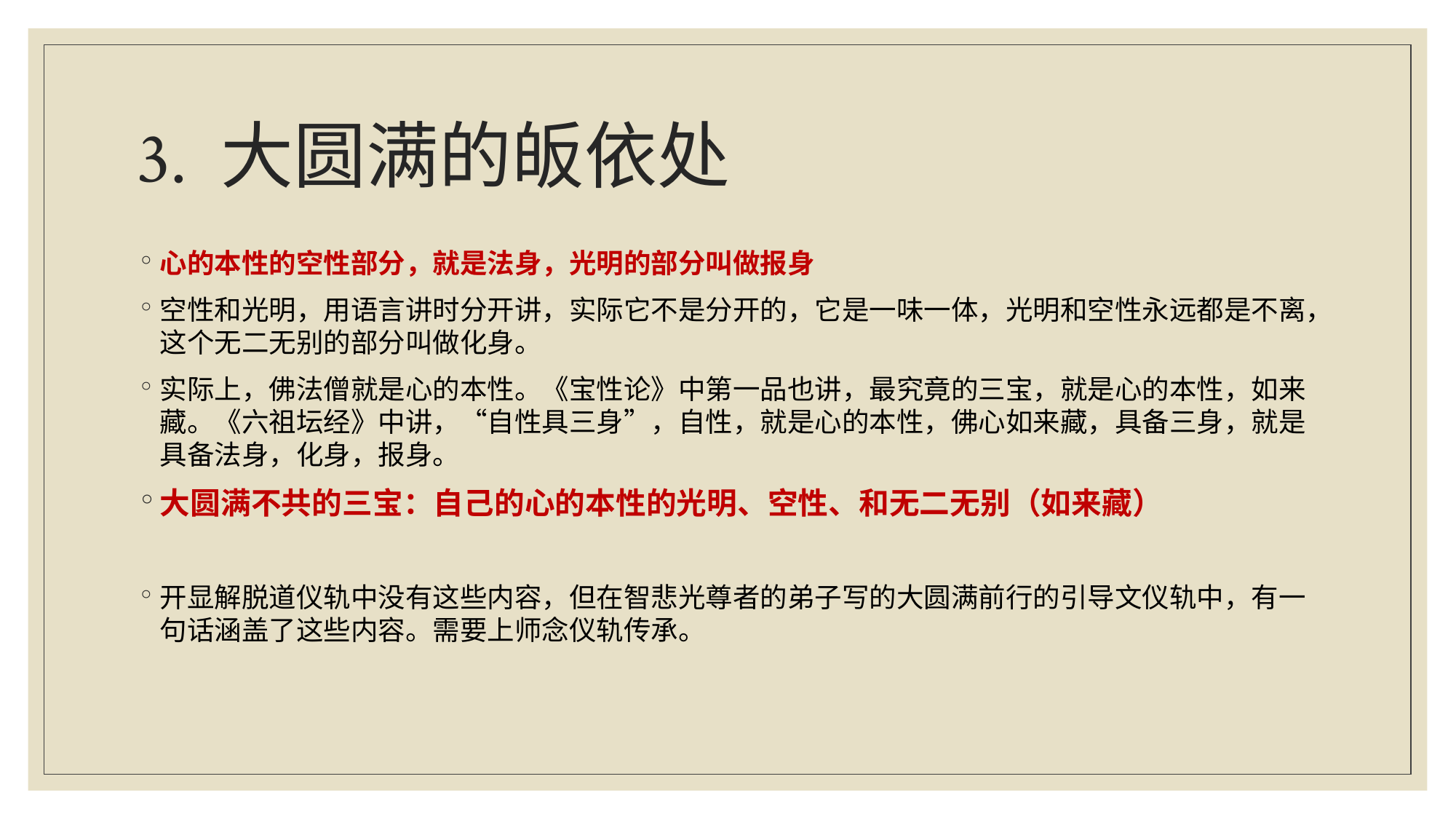

# 3. 大圆满的皈依处
心的本性的空性部分，就是法身，光明的部分叫做报身
空性和光明，用语言讲时分开讲，实际它不是分开的，它是一味一体，光明和空性永远都是不离，这个无二无别的部分叫做化身。
实际上，佛法僧就是心的本性。《宝性论》中第一品也讲，最究竟的三宝，就是心的本性，如来藏。《六祖坛经》中讲，“自性具三身”，自性，就是心的本性，佛心如来藏，具备三身，就是具备法身，化身，报身。
大圆满不共的三宝：自己的心的本性的光明、空性、和无二无别（如来藏）

开显解脱道仪轨中没有这些内容，但在智悲光尊者的弟子写的大圆满前行的引导文仪轨中，有一句话涵盖了这些内容。需要上师念仪轨传承。